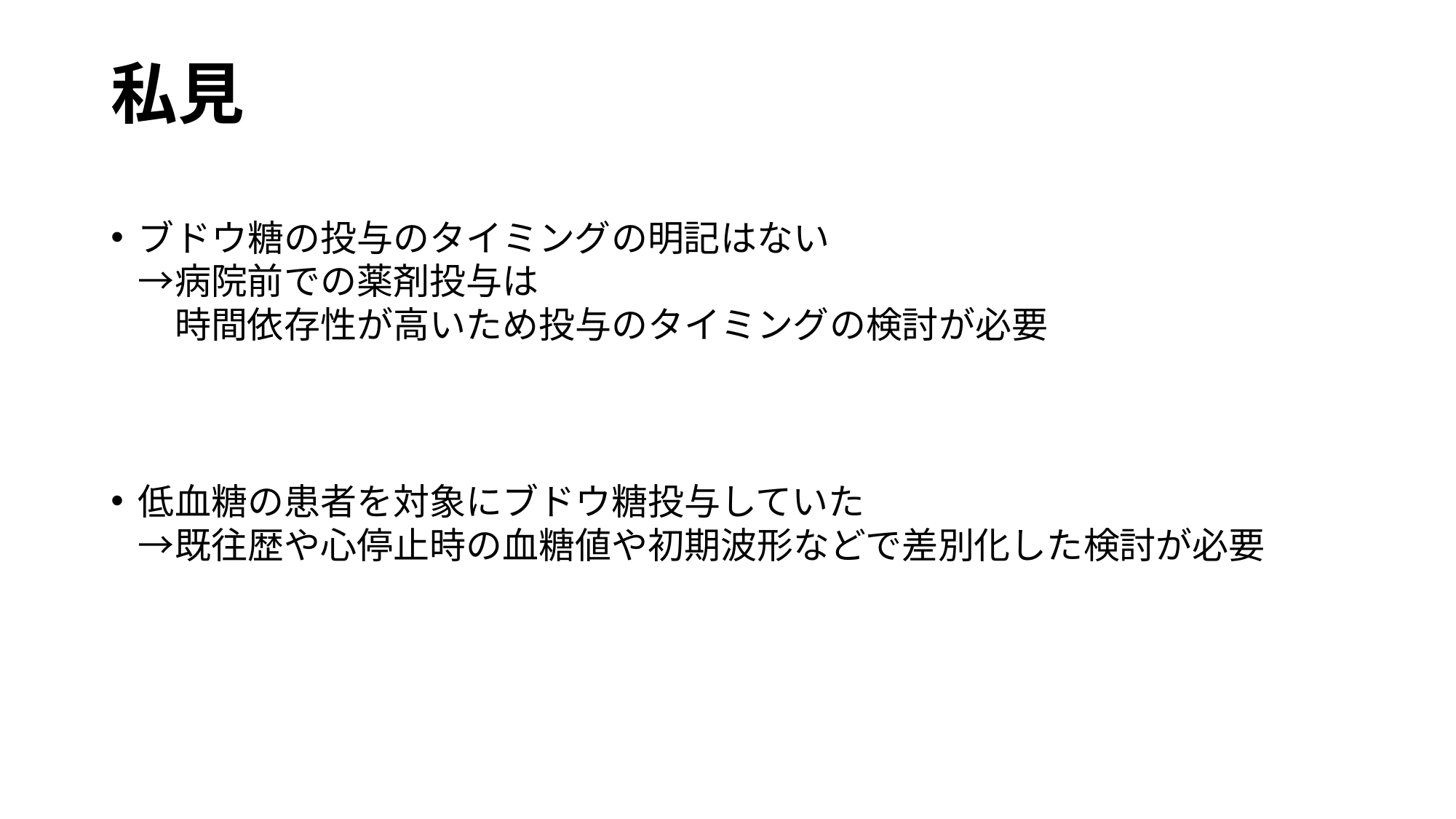

# 私見
ブドウ糖の投与のタイミングの明記はない
→病院前での薬剤投与は
　時間依存性が高いため投与のタイミングの検討が必要

低血糖の患者を対象にブドウ糖投与していた
→既往歴や心停止時の血糖値や初期波形などで差別化した検討が必要